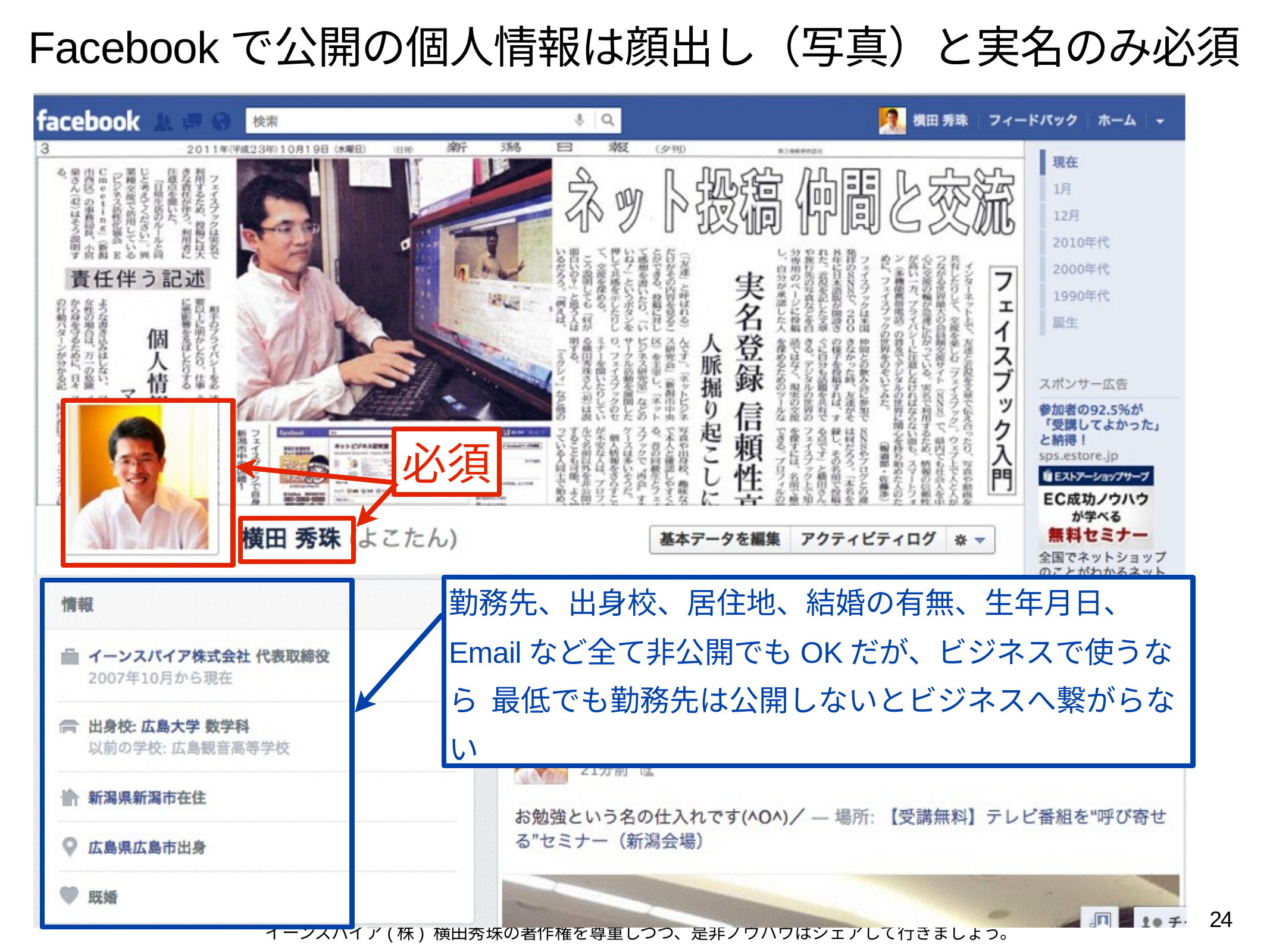

# Facebookで公開の個人情報は顔出し（写真）と実名のみ必須

必須

イーンスパイア(株) 横田秀珠の著作権を尊重しつつ、是非ノウハウはシェアして行きましょう。

勤務先、出身校、居住地、結婚の有無、生年月日、
Emailなど全て非公開でもOKだが、ビジネスで使うなら  最低でも勤務先は公開しないとビジネスへ繋がらない

24